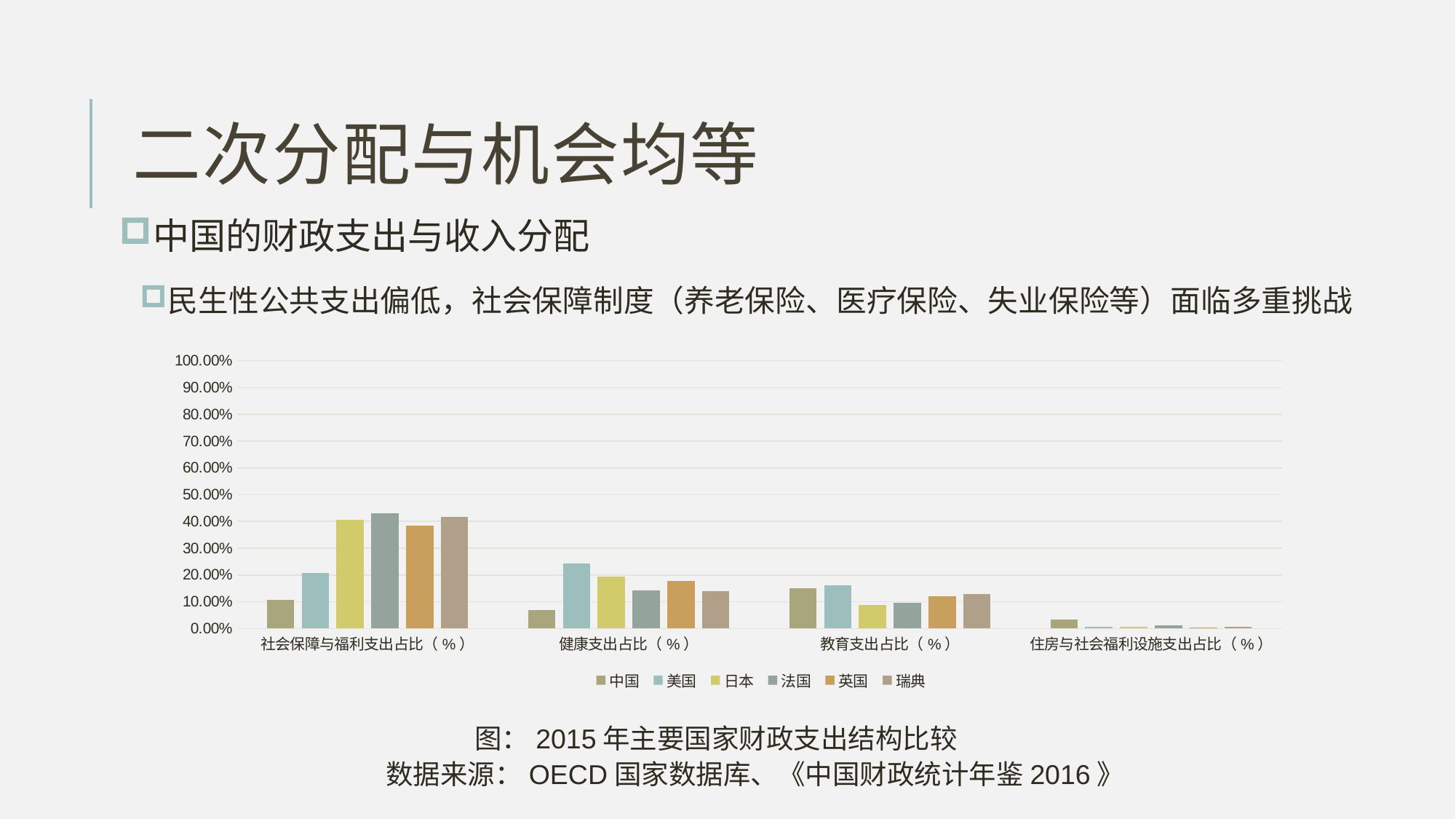

# 二次分配与机会均等
中国的财政支出与收入分配
民生性公共支出偏低，社会保障制度（养老保险、医疗保险、失业保险等）面临多重挑战

图：2015年主要国家财政支出结构比较
数据来源：OECD国家数据库、《中国财政统计年鉴2016》

### Chart

| Category | 中国 | 美国 | 日本 | 法国 | 英国 | 瑞典 |
|---|---|---|---|---|---|---|
| 社会保障与福利支出占比（%） | 0.1081 | 0.2079 | 0.4074 | 0.4309 | 0.3838 | 0.4163 |
| 健康支出占比（%） | 0.068 | 0.2418 | 0.1945 | 0.1434 | 0.1781 | 0.1384 |
| 教育支出占比（%） | 0.1494 | 0.1623 | 0.0872 | 0.0959 | 0.1195 | 0.13 |
| 住房与社会福利设施支出占比（%） | 0.033 | 0.0053 | 0.0069 | 0.0107 | 0.0048 | 0.0074 |